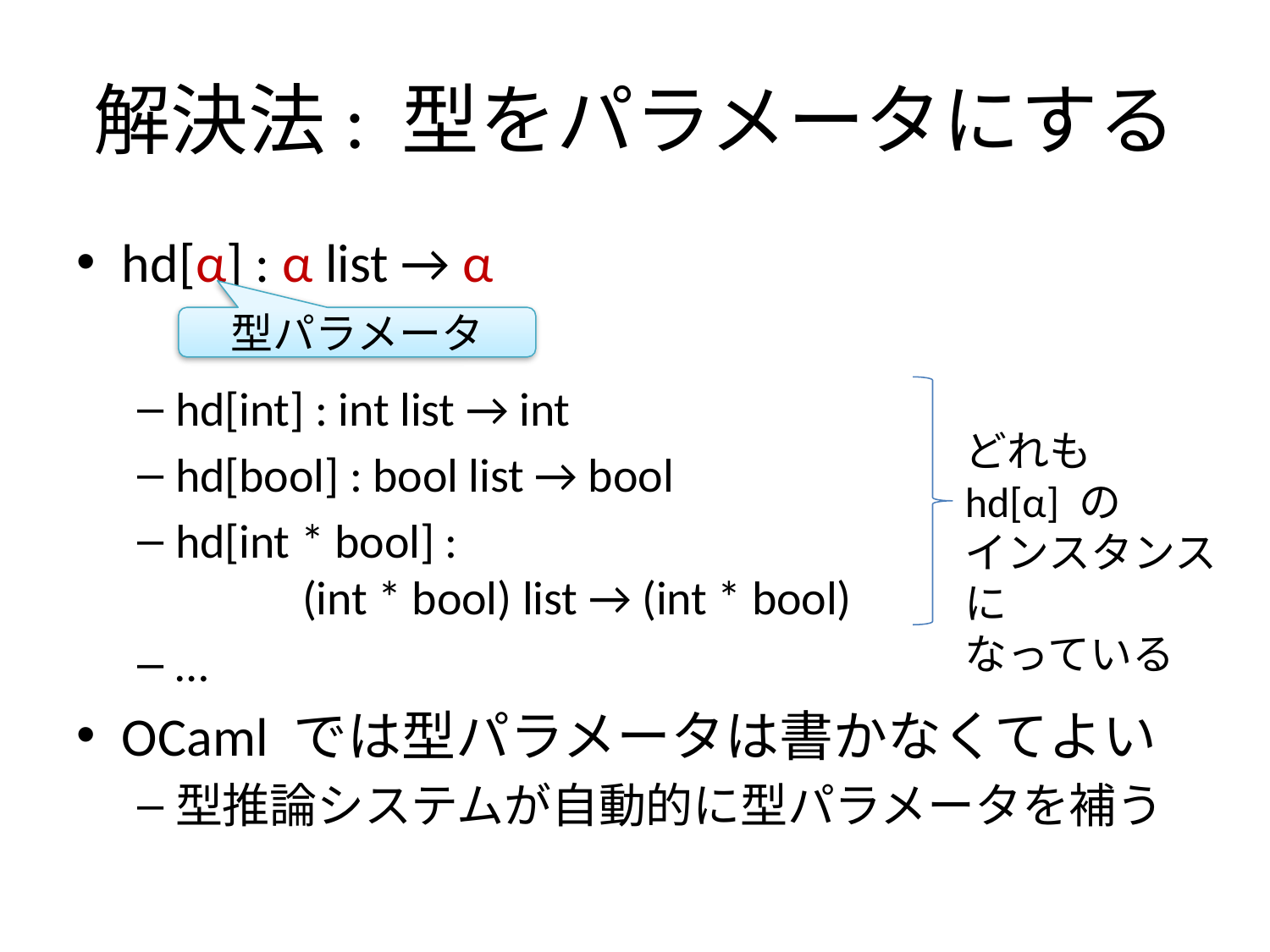

# 解決法: 型をパラメータにする
hd[α] : α list → α

hd[int] : int list → int
hd[bool] : bool list → bool
hd[int * bool] :
            (int * bool) list → (int * bool)
…
OCaml では型パラメータは書かなくてよい
型推論システムが自動的に型パラメータを補う
型パラメータ

どれも
hd[α] の
インスタンスに
なっている